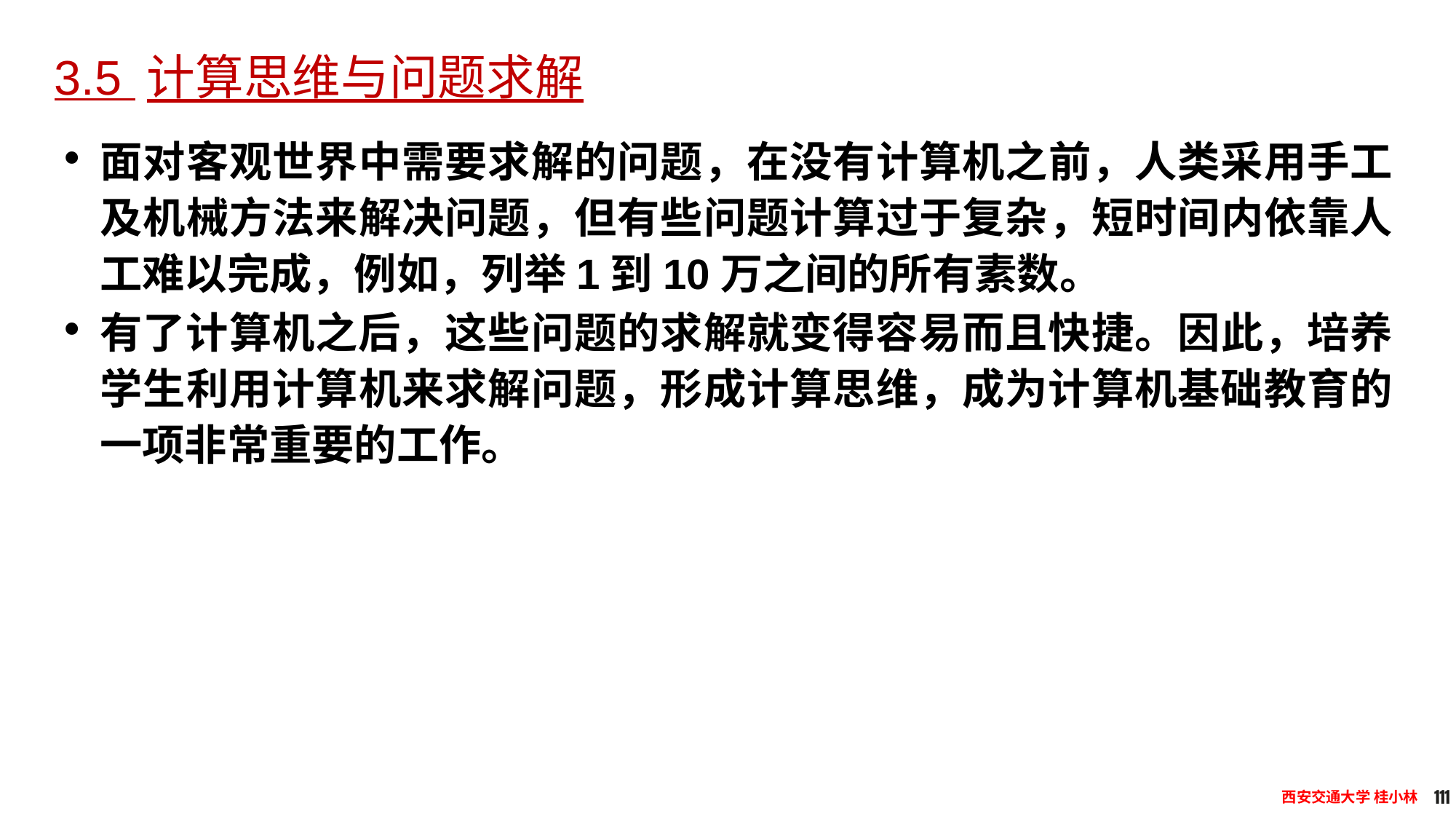

# 3.5 计算思维与问题求解
面对客观世界中需要求解的问题，在没有计算机之前，人类采用手工及机械方法来解决问题，但有些问题计算过于复杂，短时间内依靠人工难以完成，例如，列举1到10万之间的所有素数。
有了计算机之后，这些问题的求解就变得容易而且快捷。因此，培养学生利用计算机来求解问题，形成计算思维，成为计算机基础教育的一项非常重要的工作。